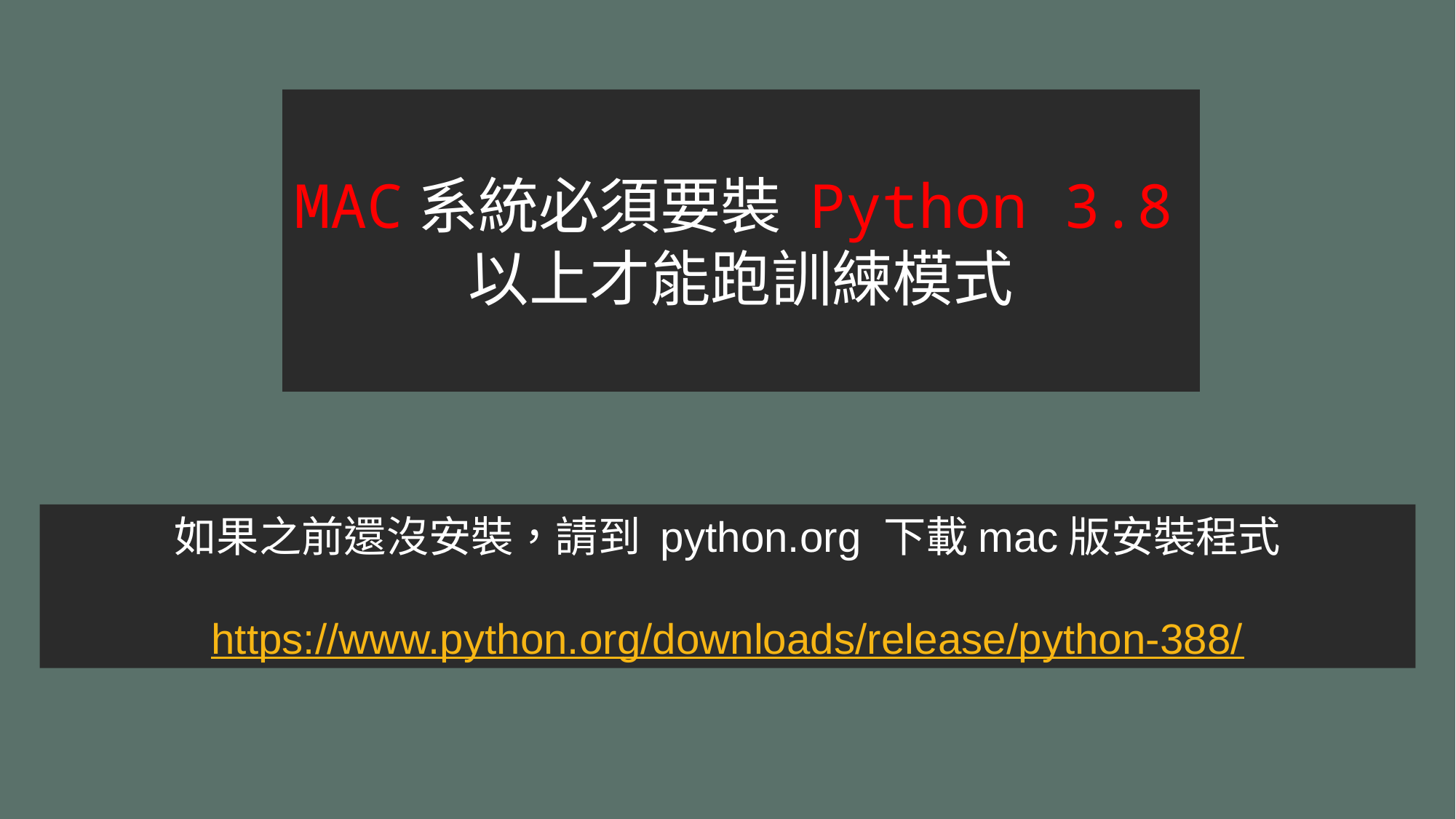

MAC系統必須要裝 Python 3.8以上才能跑訓練模式

如果之前還沒安裝，請到 python.org 下載mac版安裝程式

https://www.python.org/downloads/release/python-388/